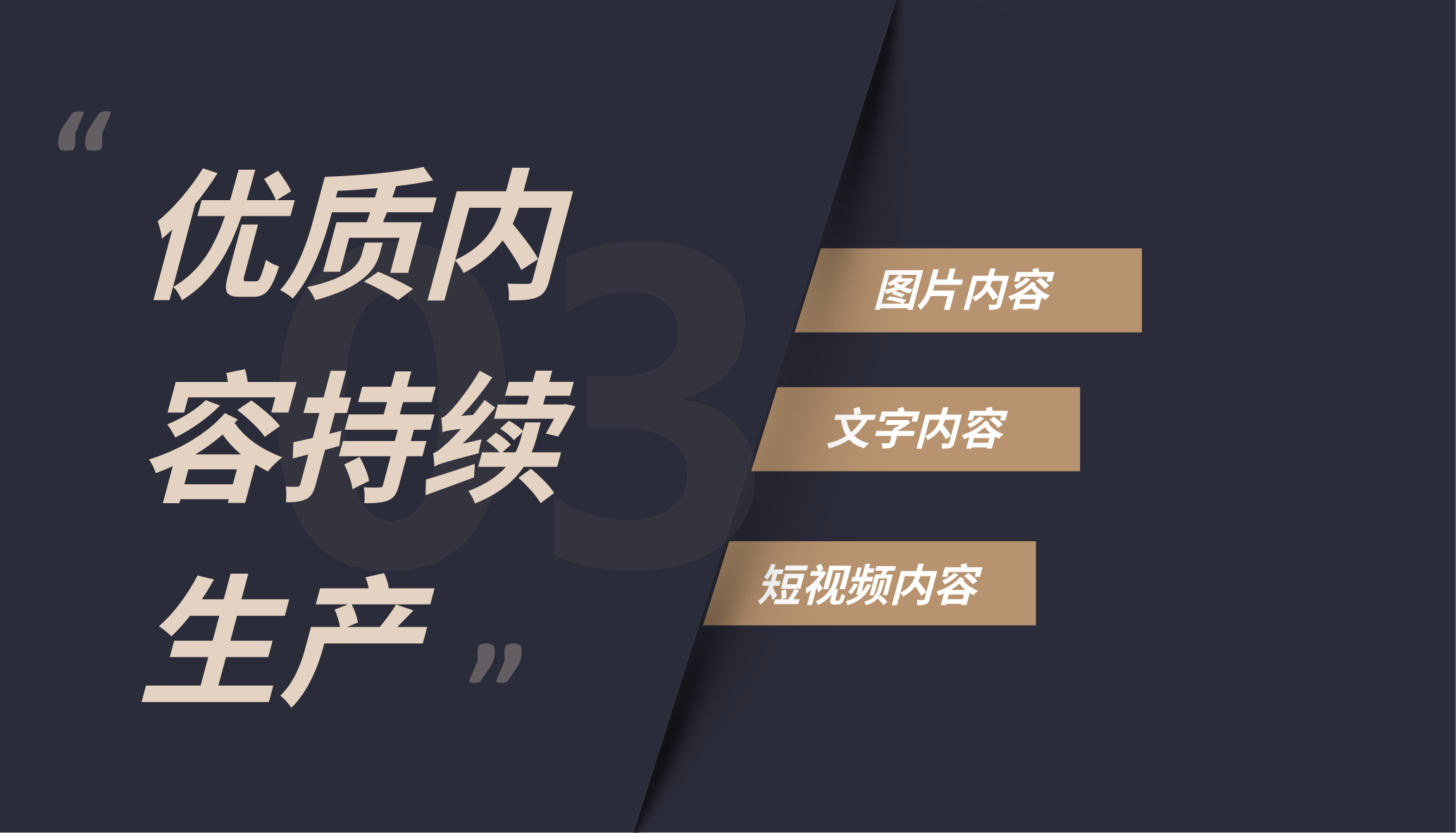

优质内

# 图片内容
容持续 生产

文字内容

短视频内容